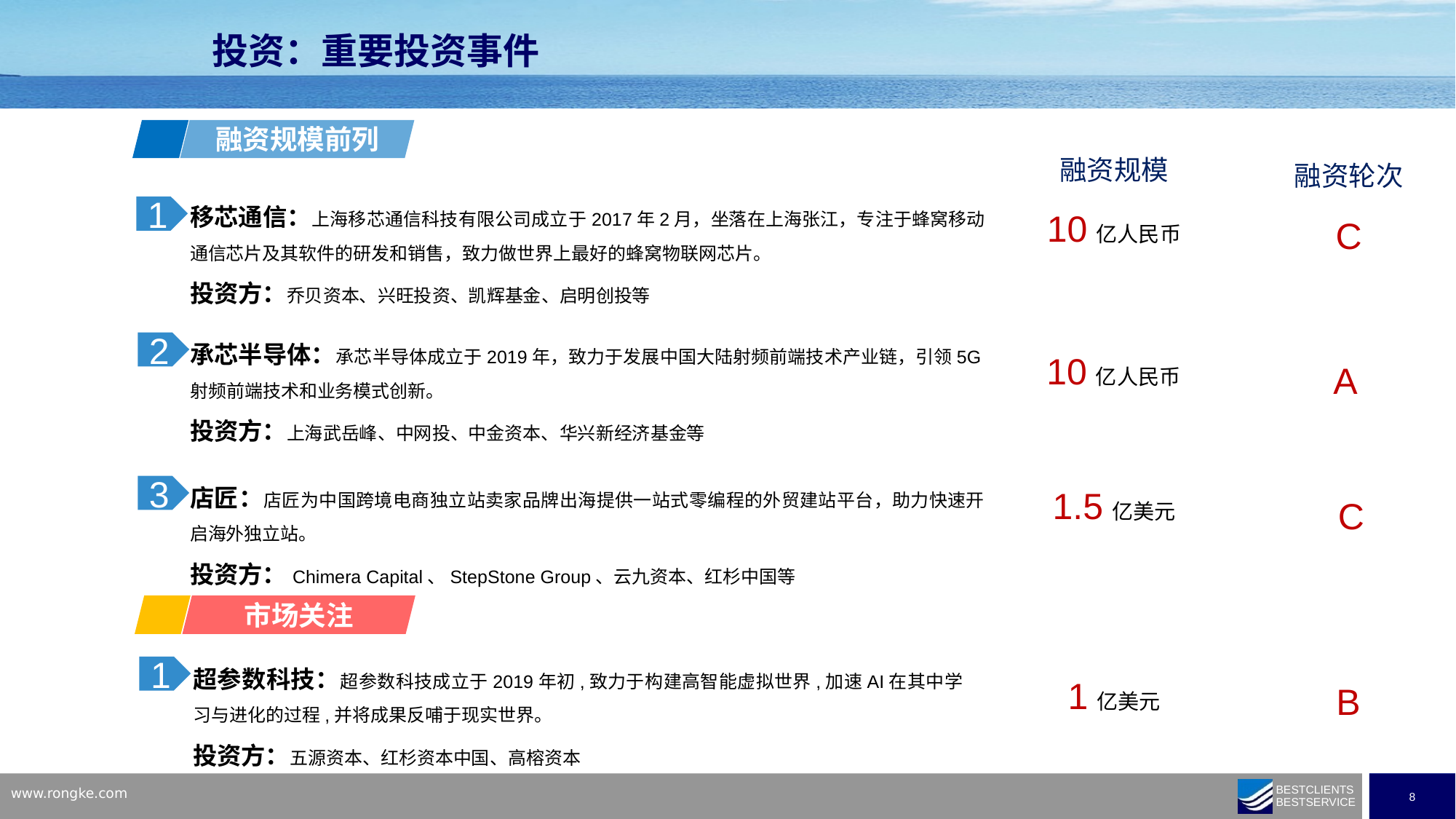

投资：重要投资事件

融资规模前列
融资规模
融资轮次
移芯通信：上海移芯通信科技有限公司成立于2017年2月，坐落在上海张江，专注于蜂窝移动通信芯片及其软件的研发和销售，致力做世界上最好的蜂窝物联网芯片。
投资方：乔贝资本、兴旺投资、凯辉基金、启明创投等
1
10亿人民币
C
承芯半导体：承芯半导体成立于2019年，致力于发展中国大陆射频前端技术产业链，引领5G射频前端技术和业务模式创新。
投资方：上海武岳峰、中网投、中金资本、华兴新经济基金等
2
10亿人民币
A
店匠：店匠为中国跨境电商独立站卖家品牌出海提供一站式零编程的外贸建站平台，助力快速开启海外独立站。
投资方：Chimera Capital、StepStone Group、云九资本、红杉中国等
3
1.5亿美元
C

市场关注
超参数科技：超参数科技成立于2019年初,致力于构建高智能虚拟世界,加速AI在其中学习与进化的过程,并将成果反哺于现实世界。
投资方：五源资本、红杉资本中国、高榕资本
1
1亿美元
B